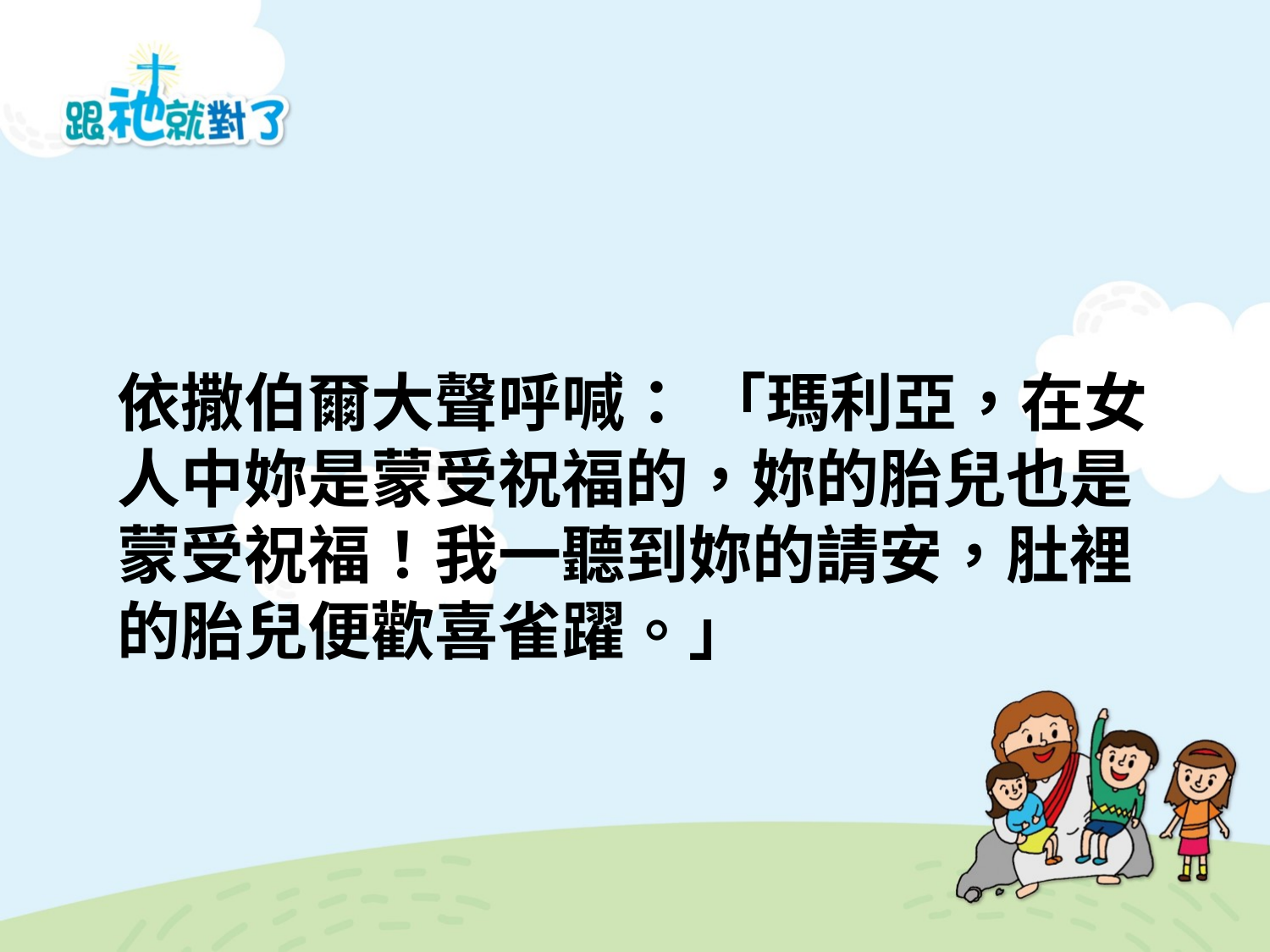

依撒伯爾大聲呼喊： 「瑪利亞，在女人中妳是蒙受祝福的，妳的胎兒也是蒙受祝福！我一聽到妳的請安，肚裡的胎兒便歡喜雀躍。」